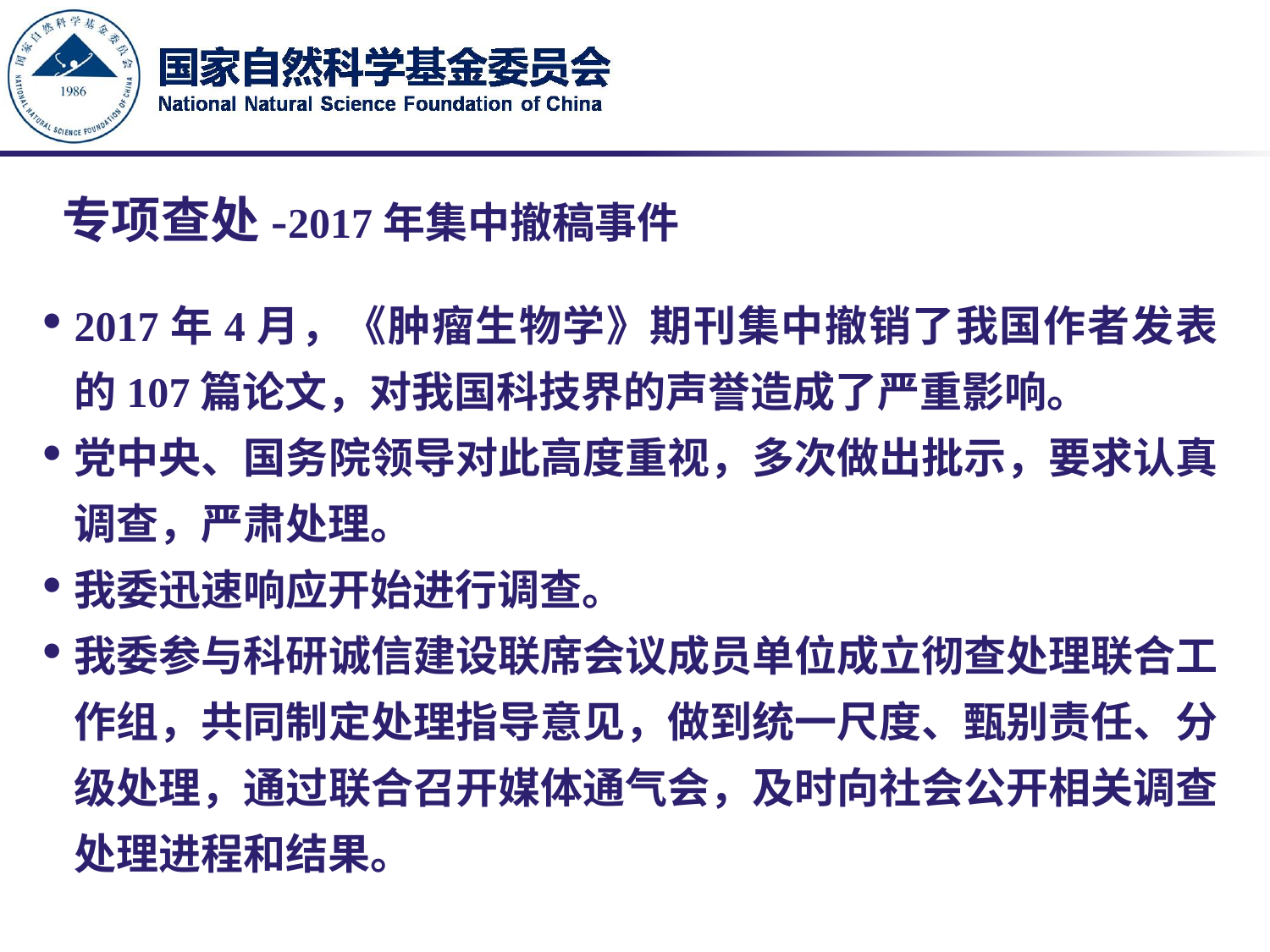

# 专项查处-2017年集中撤稿事件
2017年4月，《肿瘤生物学》期刊集中撤销了我国作者发表的107篇论文，对我国科技界的声誉造成了严重影响。
党中央、国务院领导对此高度重视，多次做出批示，要求认真调查，严肃处理。
我委迅速响应开始进行调查。
我委参与科研诚信建设联席会议成员单位成立彻查处理联合工作组，共同制定处理指导意见，做到统一尺度、甄别责任、分级处理，通过联合召开媒体通气会，及时向社会公开相关调查处理进程和结果。